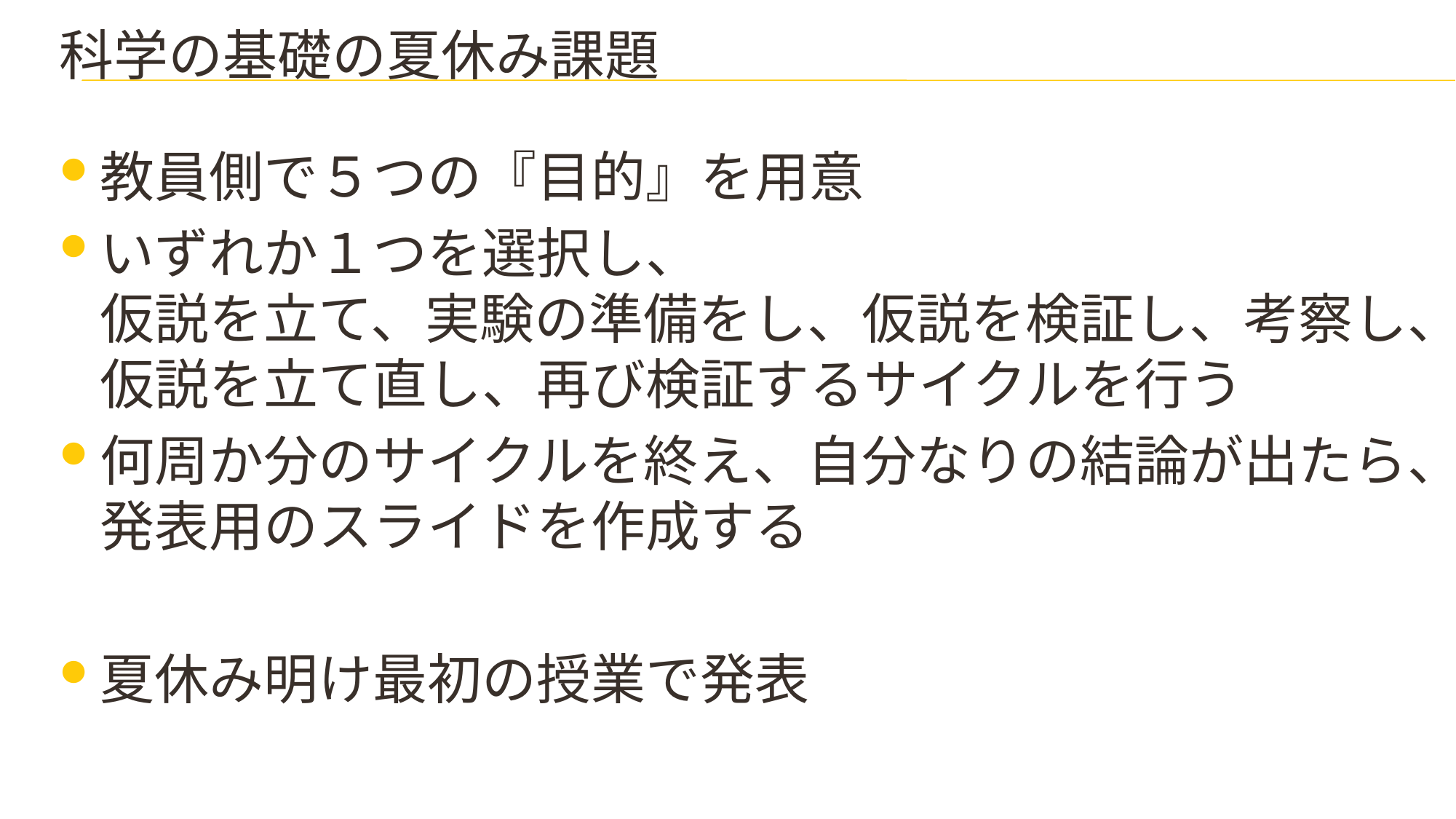

# 科学の基礎の夏休み課題
教員側で５つの『目的』を用意
いずれか１つを選択し、
仮説を立て、実験の準備をし、仮説を検証し、考察し、仮説を立て直し、再び検証するサイクルを行う
何周か分のサイクルを終え、自分なりの結論が出たら、発表用のスライドを作成する

夏休み明け最初の授業で発表